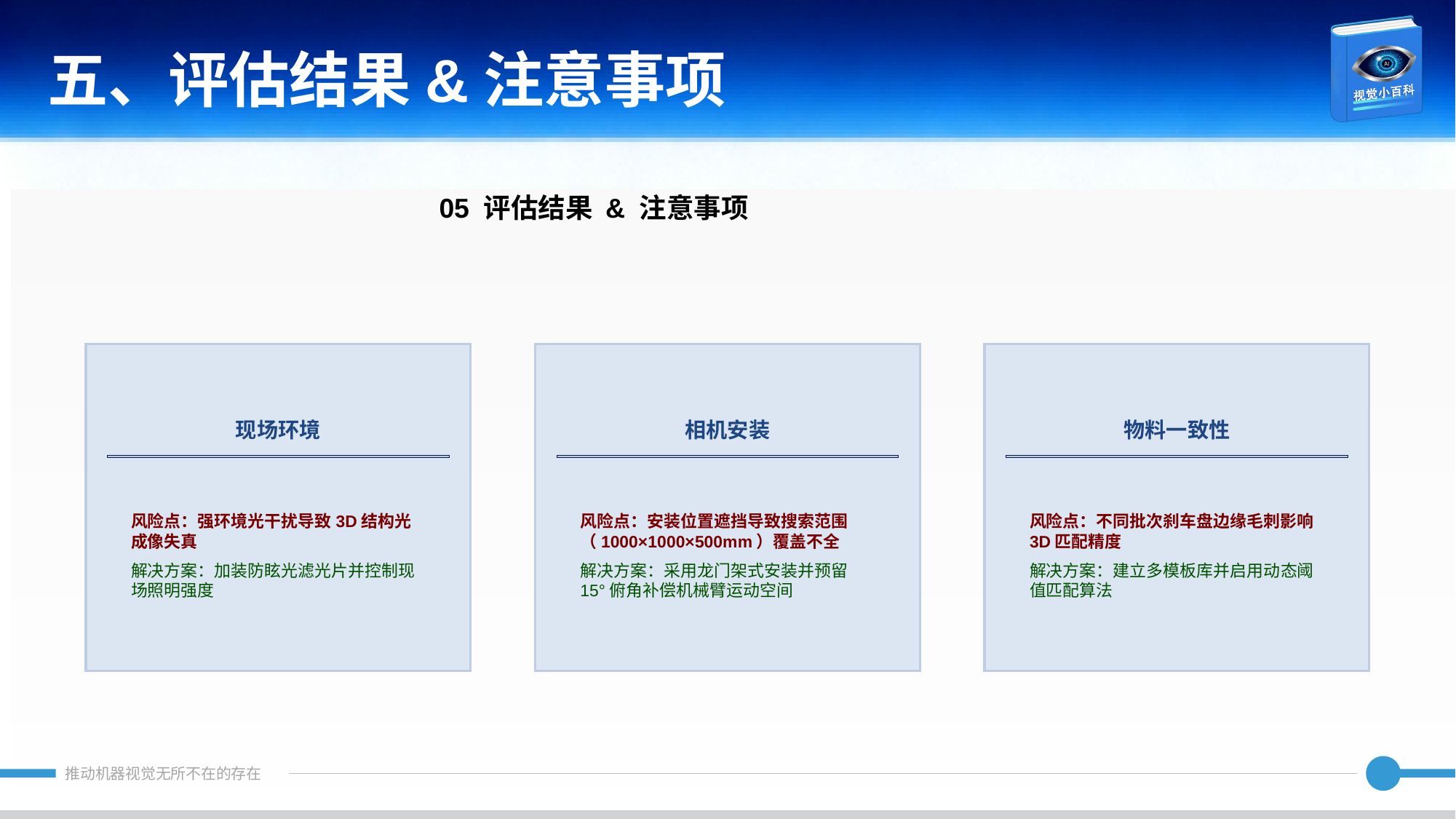

五、评估结果&注意事项

05 评估结果 & 注意事项

现场环境

相机安装

物料一致性

风险点：强环境光干扰导致3D结构光成像失真
解决方案：加装防眩光滤光片并控制现场照明强度

风险点：安装位置遮挡导致搜索范围（1000×1000×500mm）覆盖不全
解决方案：采用龙门架式安装并预留15°俯角补偿机械臂运动空间

风险点：不同批次刹车盘边缘毛刺影响3D匹配精度
解决方案：建立多模板库并启用动态阈值匹配算法
11